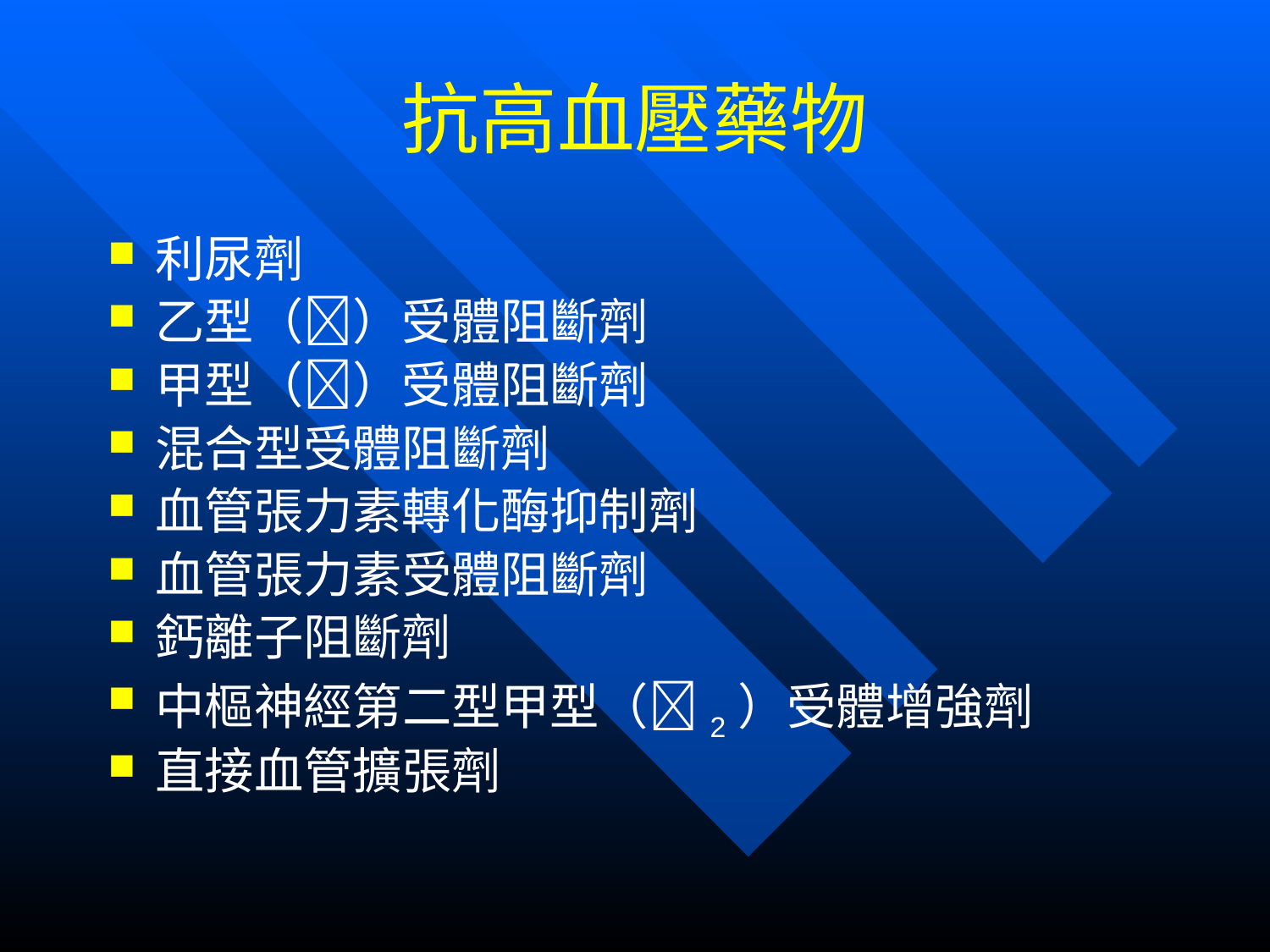

# 抗高血壓藥物
利尿劑
乙型（β）受體阻斷劑
甲型（α）受體阻斷劑
混合型受體阻斷劑
血管張力素轉化酶抑制劑
血管張力素受體阻斷劑
鈣離子阻斷劑
中樞神經第二型甲型（α2）受體增強劑
直接血管擴張劑